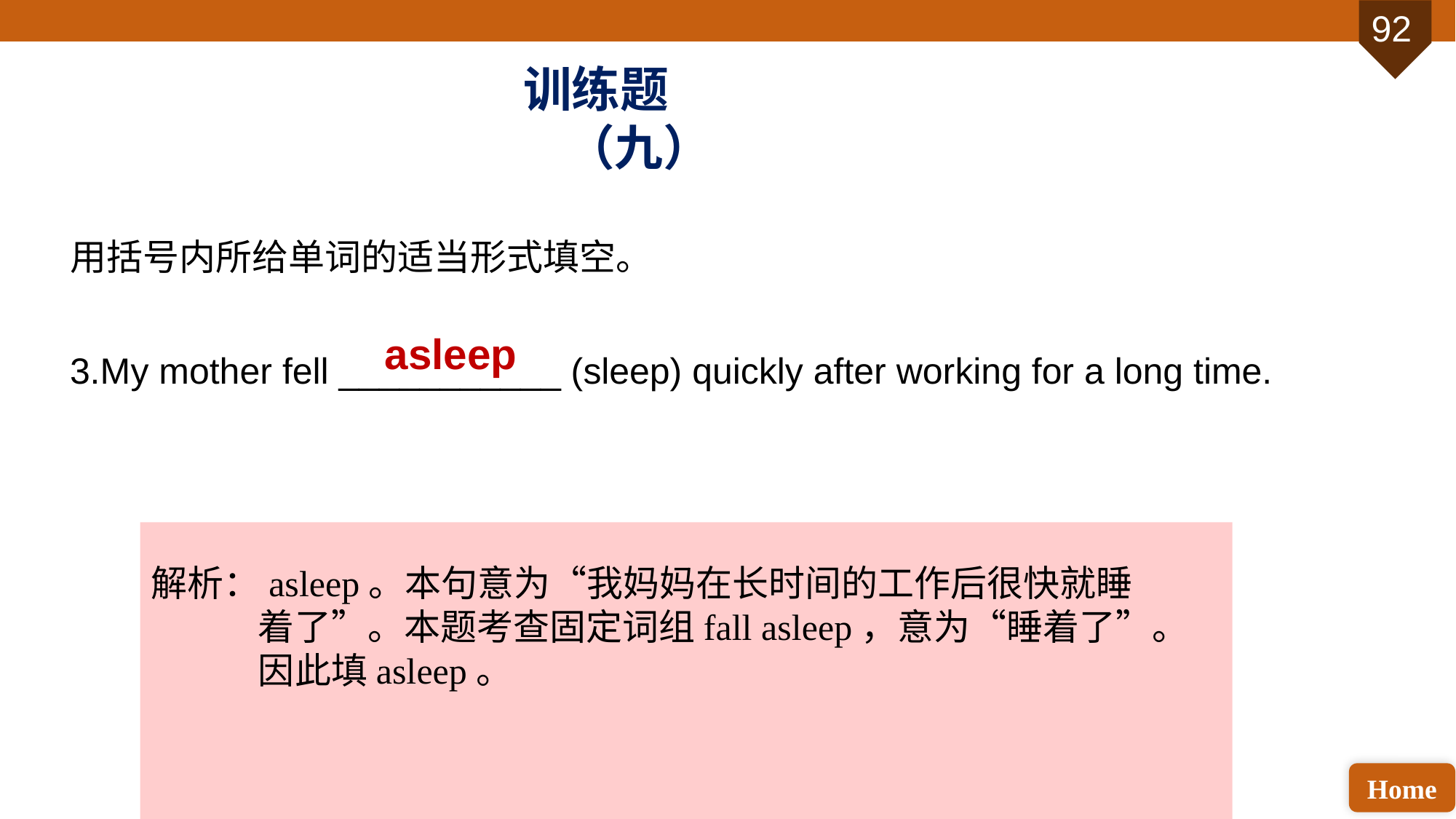

训练题（九）
用括号内所给单词的适当形式填空。

3.My mother fell ___________ (sleep) quickly after working for a long time.
asleep

解析：asleep。本句意为“我妈妈在长时间的工作后很快就睡着了”。本题考查固定词组fall asleep，意为“睡着了”。因此填asleep。